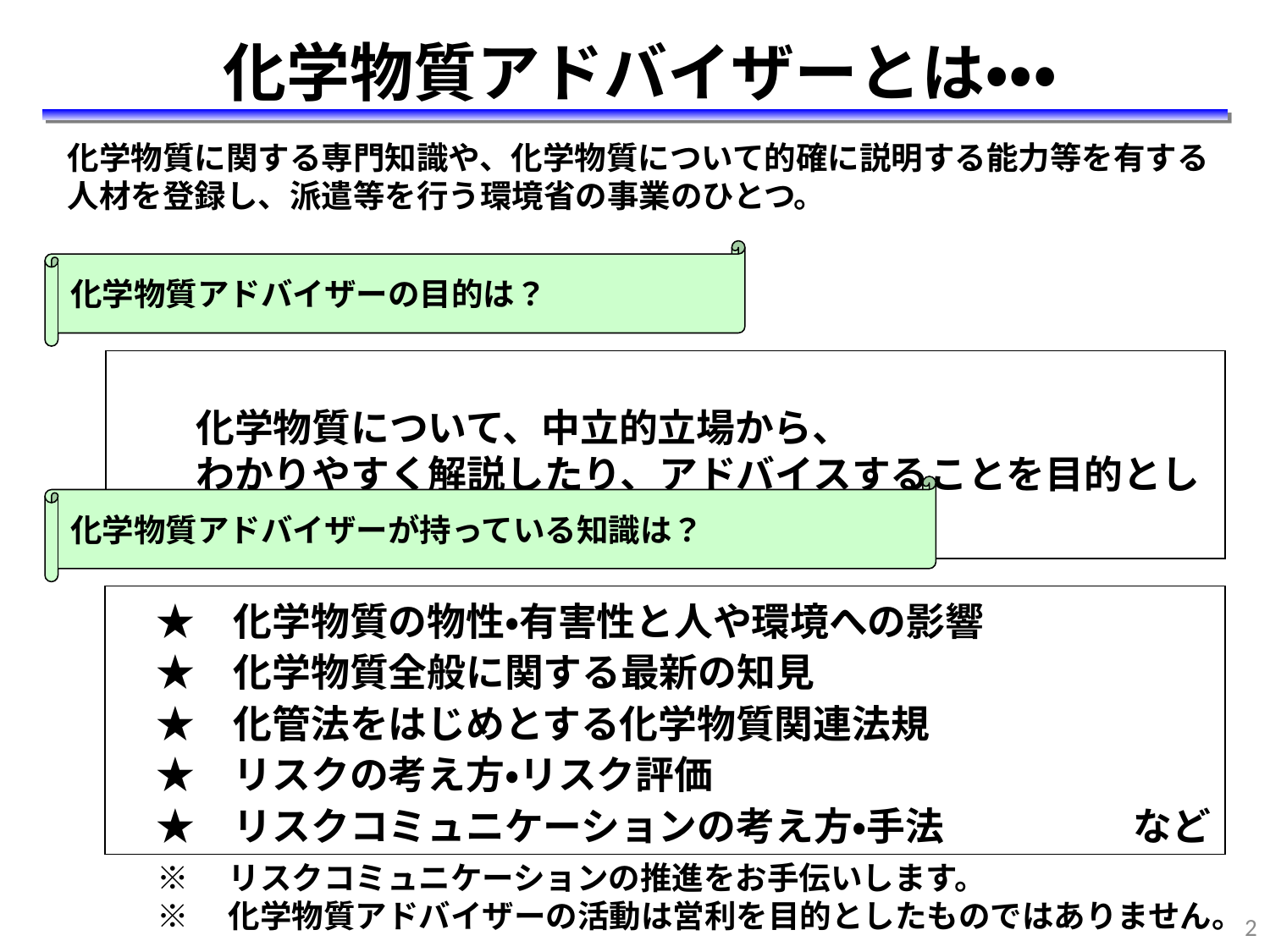

化学物質アドバイザーとは・・・
化学物質に関する専門知識や、化学物質について的確に説明する能力等を有する
人材を登録し、派遣等を行う環境省の事業のひとつ。
化学物質アドバイザーの目的は？

　　化学物質について、中立的立場から、
　　わかりやすく解説したり、アドバイスすることを目的としています。

化学物質アドバイザーが持っている知識は？
　★　化学物質の物性・有害性と人や環境への影響
　★　化学物質全般に関する最新の知見
　★　化管法をはじめとする化学物質関連法規
　★　リスクの考え方・リスク評価
　★　リスクコミュニケーションの考え方・手法		など
※　リスクコミュニケーションの推進をお手伝いします。
※　化学物質アドバイザーの活動は営利を目的としたものではありません。
2